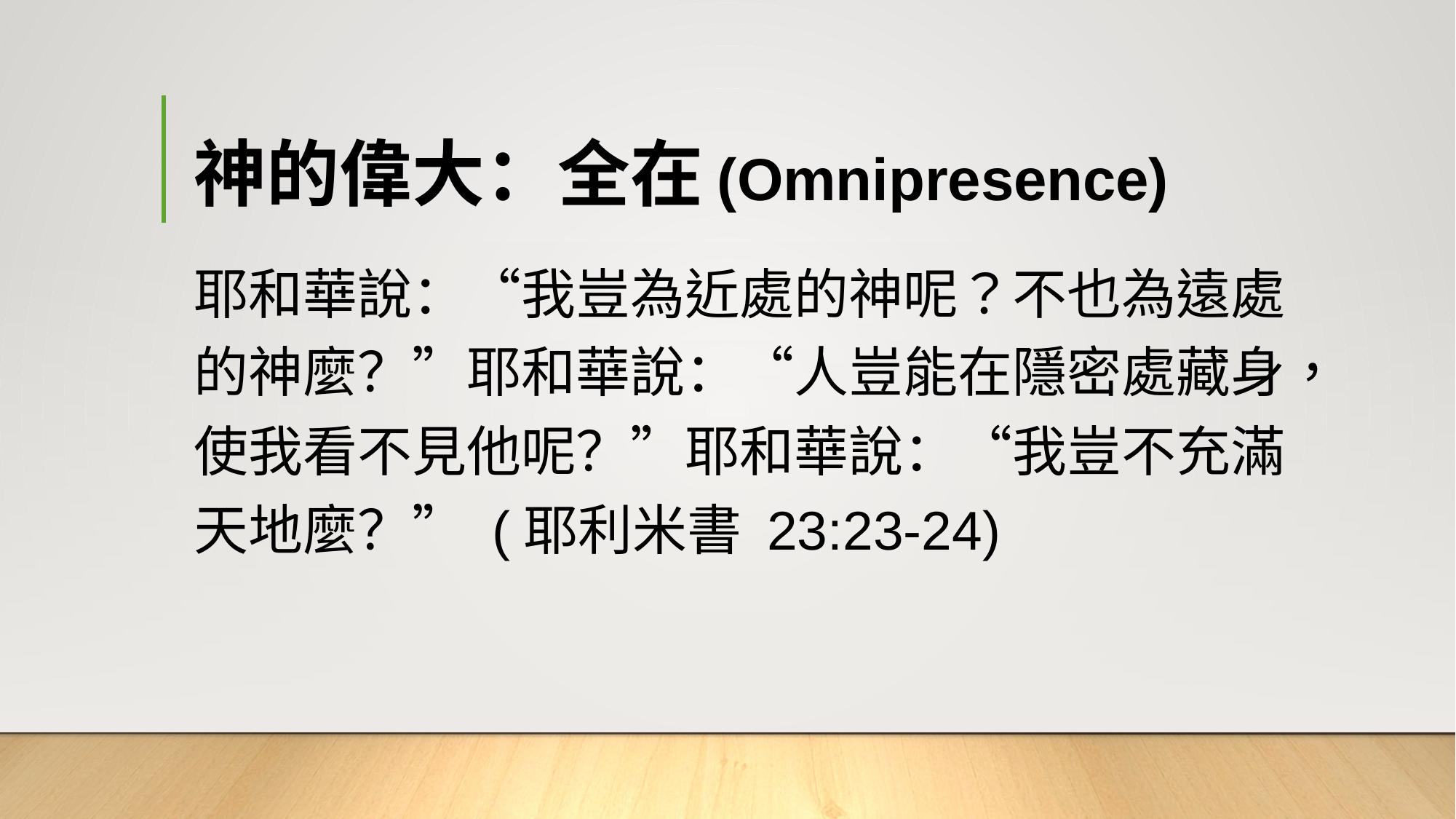

# 神的偉大：全在(Omnipresence)
耶和華說：“我豈為近處的神呢？不也為遠處的神麼？”耶和華說：“人豈能在隱密處藏身，使我看不見他呢？”耶和華說：“我豈不充滿天地麼？” (耶利米書 23:23-24)